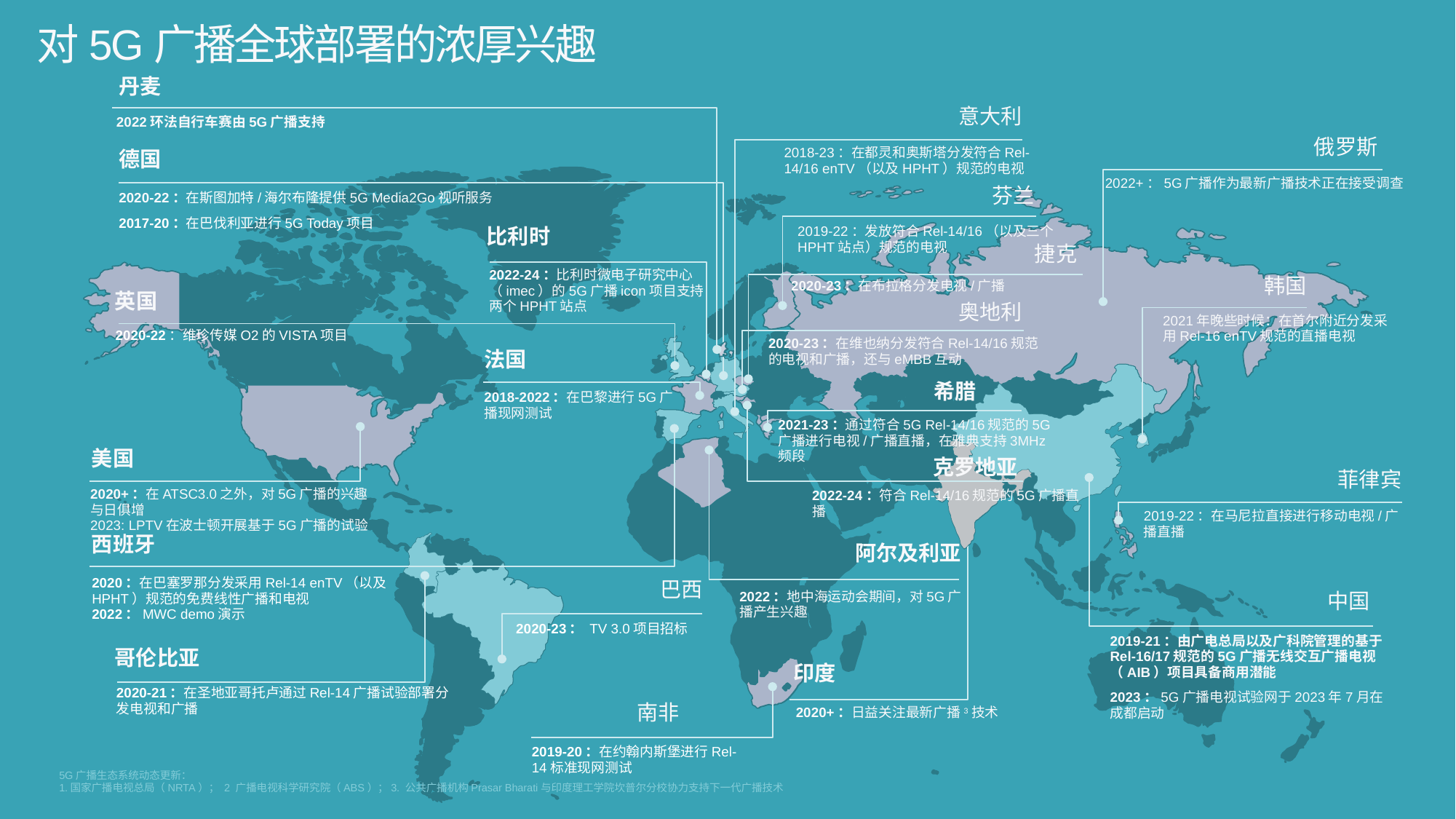

对5G广播全球部署的浓厚兴趣
丹麦
意大利

2022环法自行车赛由5G广播支持
俄罗斯
2018-23：在都灵和奥斯塔分发符合Rel-14/16 enTV（以及HPHT）规范的电视

德国

2022+：5G广播作为最新广播技术正在接受调查

2020-22：在斯图加特/海尔布隆提供5G Media2Go视听服务
2017-20：在巴伐利亚进行5G Today项目

芬兰

2019-22：发放符合Rel-14/16（以及三个HPHT站点）规范的电视
比利时
捷克
2022-24：比利时微电子研究中心（imec）的5G广播icon项目支持两个HPHT站点

2020-23：在布拉格分发电视/广播

韩国

英国
奥地利

2021年晚些时候：在首尔附近分发采用Rel-16 enTV规范的直播电视

2020-22：维珍传媒O2的VISTA项目

2020-23：在维也纳分发符合Rel-14/16规范的电视和广播，还与eMBB互动

法国

希腊

2018-2022：在巴黎进行5G广播现网测试

2021-23：通过符合5G Rel-14/16规范的5G广播进行电视/广播直播，在雅典支持3MHz频段

美国

克罗地亚

菲律宾

2020+：在ATSC3.0之外，对5G广播的兴趣与日俱增
2023: LPTV在波士顿开展基于5G广播的试验

2022-24：符合Rel-14/16规范的5G广播直播

2019-22：在马尼拉直接进行移动电视/广播直播

西班牙

阿尔及利亚

2020：在巴塞罗那分发采用Rel-14 enTV（以及HPHT）规范的免费线性广播和电视
2022：MWC demo演示

巴西

2022：地中海运动会期间，对5G广播产生兴趣

中国

2020-23： TV 3.0项目招标

2019-21：由广电总局以及广科院管理的基于Rel-16/17规范的5G广播无线交互广播电视（AIB）项目具备商用潜能
2023：5G广播电视试验网于2023年7月在成都启动

哥伦比亚

印度

2020-21：在圣地亚哥托卢通过Rel-14广播试验部署分发电视和广播

2020+：日益关注最新广播3技术
南非

2019-20：在约翰内斯堡进行Rel-14标准现网测试

5G广播生态系统动态更新：
1.国家广播电视总局（NRTA）； 2 广播电视科学研究院（ABS）；3. 公共广播机构Prasar Bharati与印度理工学院坎普尔分校协力支持下一代广播技术